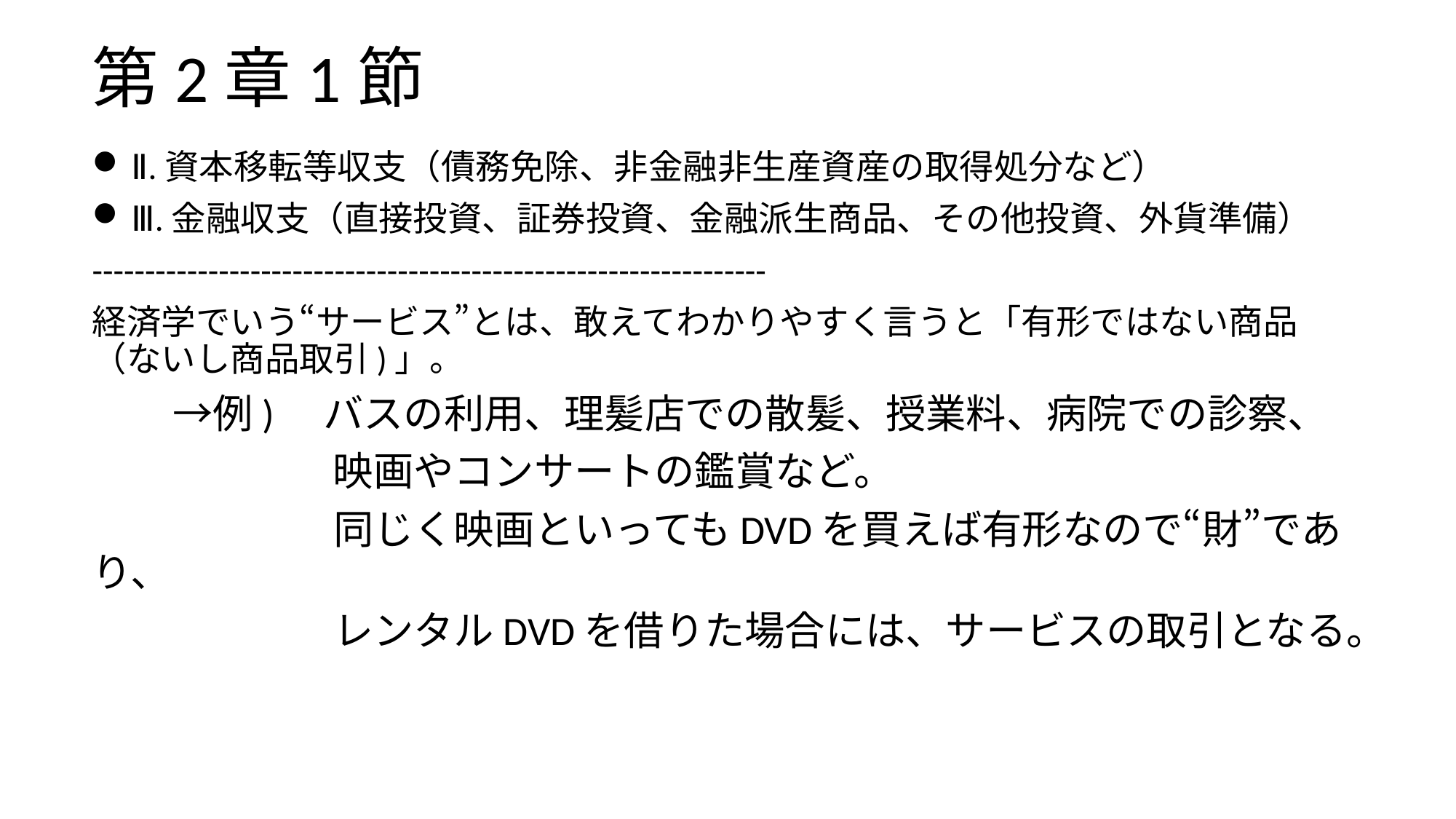

# 第2章1節
Ⅱ.資本移転等収支（債務免除、非金融非生産資産の取得処分など）
Ⅲ.金融収支（直接投資、証券投資、金融派生商品、その他投資、外貨準備）
----------------------------------------------------------------
経済学でいう“サービス”とは、敢えてわかりやすく言うと「有形ではない商品（ないし商品取引)」。
　　→例)　バスの利用、理髪店での散髪、授業料、病院での診察、
　　　　　　映画やコンサートの鑑賞など。
　　　　　　同じく映画といってもDVDを買えば有形なので“財”であり、
　　　　　　レンタルDVDを借りた場合には、サービスの取引となる。